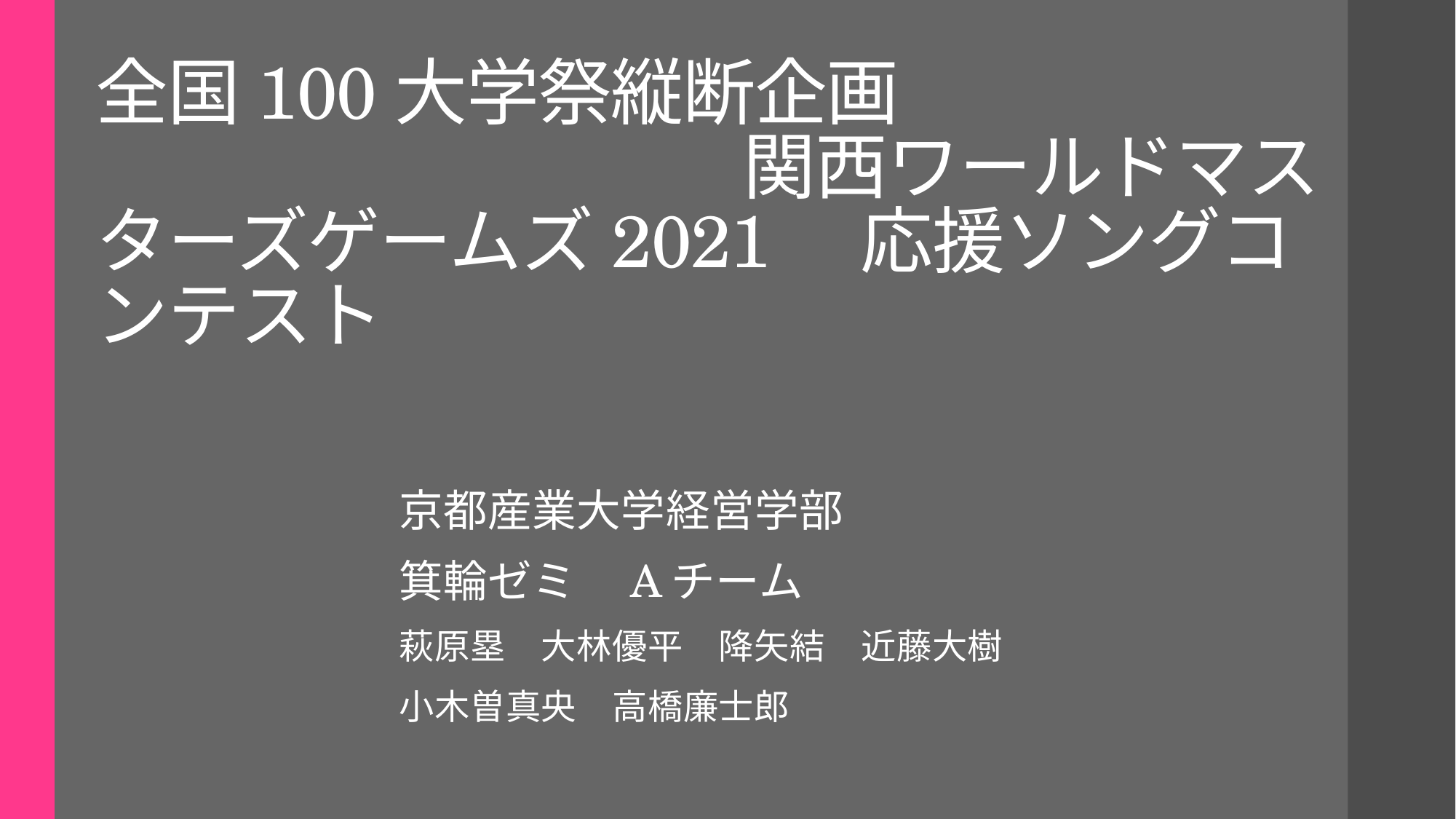

# 全国100大学祭縦断企画　　　　　　　　　　　　　　　関西ワールドマスターズゲームズ2021　応援ソングコンテスト
京都産業大学経営学部
箕輪ゼミ　Aチーム
萩原塁　大林優平　降矢結　近藤大樹
小木曽真央　高橋廉士郎